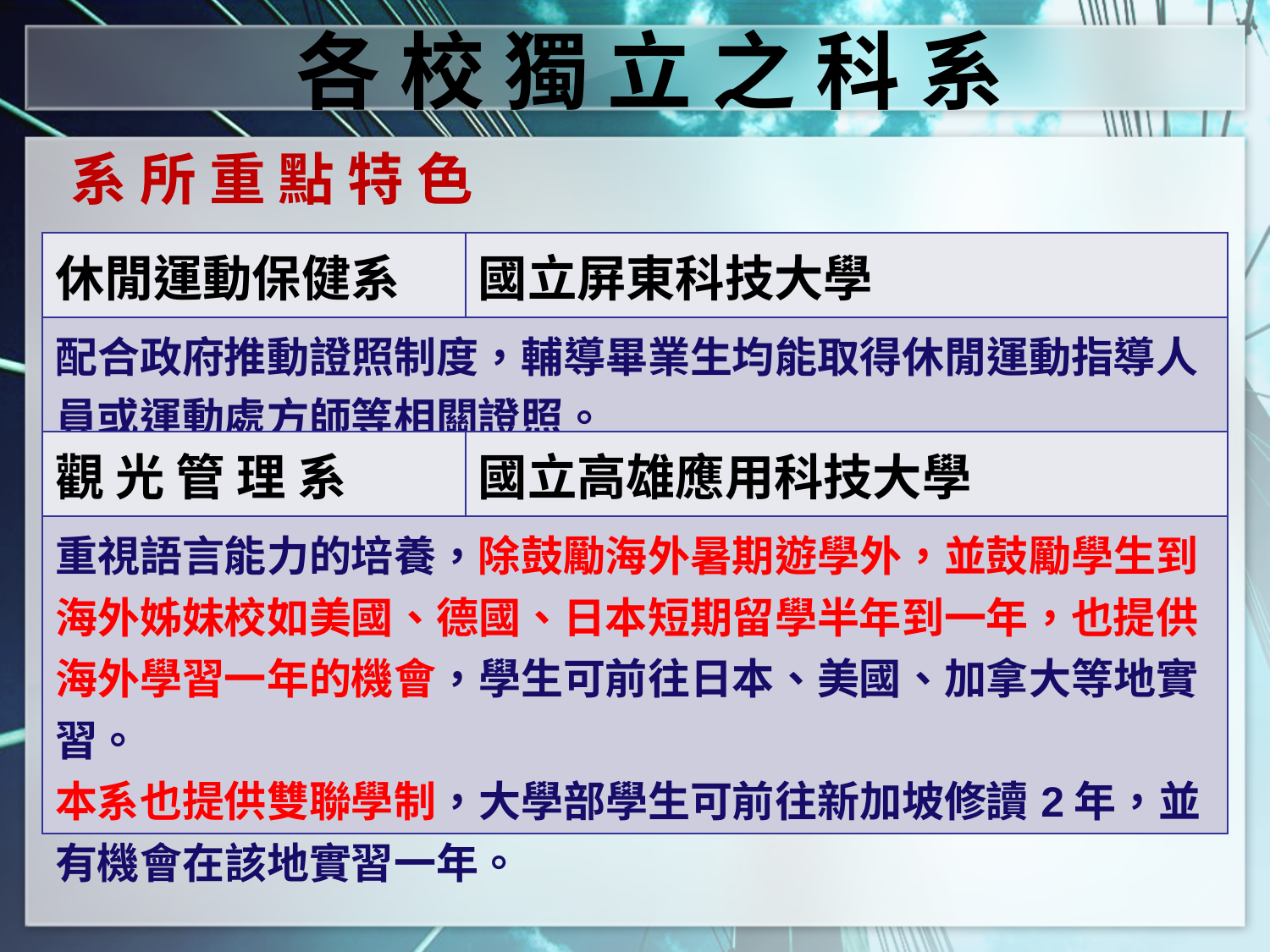

各 校 獨 立 之 科 系
系 所 重 點 特 色
| 休閒運動保健系 | 國立屏東科技大學 |
| --- | --- |
| 配合政府推動證照制度，輔導畢業生均能取得休閒運動指導人員或運動處方師等相關證照。 |  |
| 觀 光 管 理 系 | 國立高雄應用科技大學 |
| 重視語言能力的培養，除鼓勵海外暑期遊學外，並鼓勵學生到海外姊妹校如美國、德國、日本短期留學半年到一年，也提供海外學習一年的機會，學生可前往日本、美國、加拿大等地實習。 本系也提供雙聯學制，大學部學生可前往新加坡修讀2年，並有機會在該地實習一年。 |  |